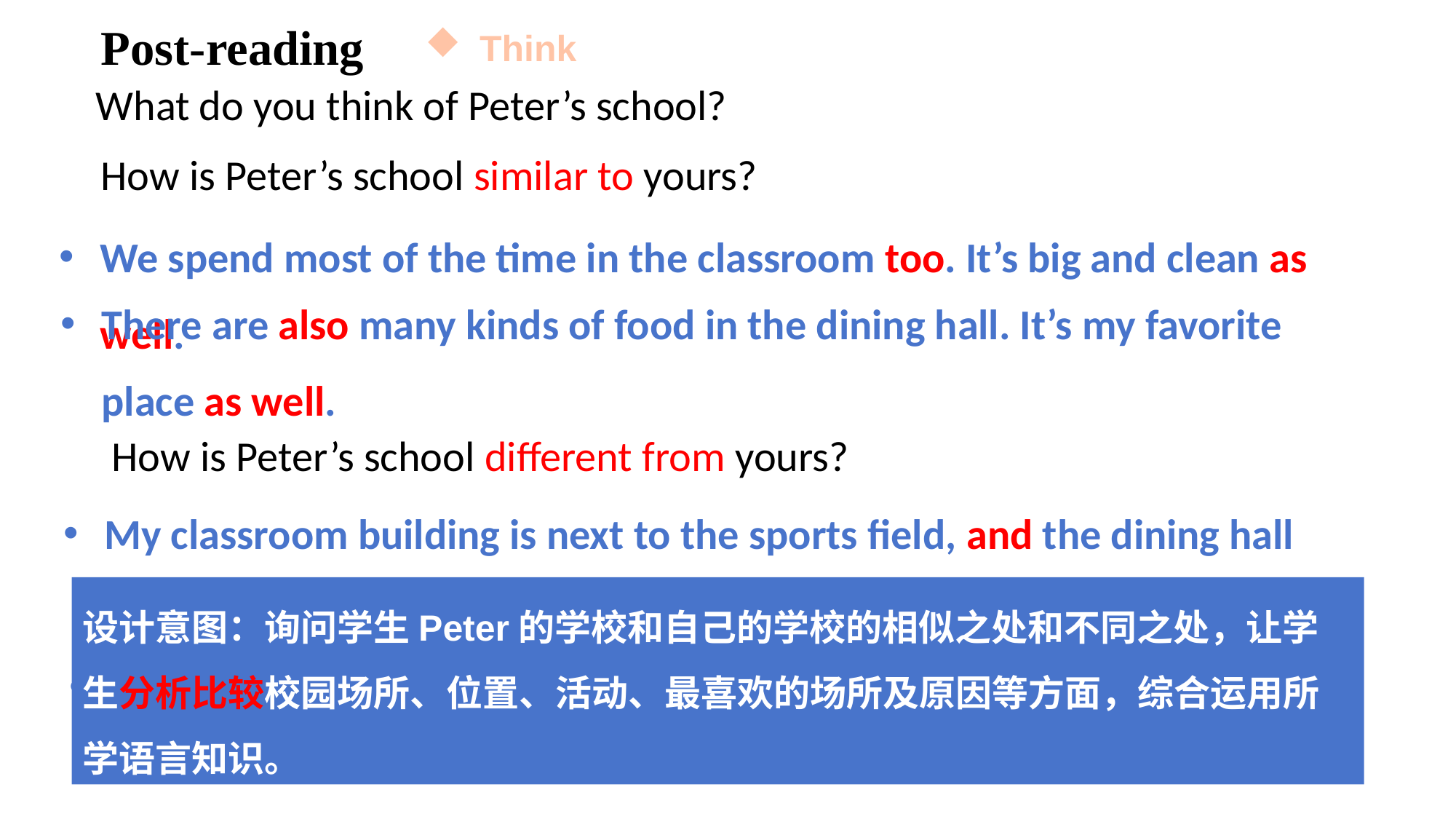

Post-reading
Think
What do you think of Peter’s school?
How is Peter’s school similar to yours?
We spend most of the time in the classroom too. It’s big and clean as well.
There are also many kinds of food in the dining hall. It’s my favorite place as well.
How is Peter’s school different from yours?
My classroom building is next to the sports field, and the dining hall is behind the classroom building.
设计意图：询问学生Peter的学校和自己的学校的相似之处和不同之处，让学生分析比较校园场所、位置、活动、最喜欢的场所及原因等方面，综合运用所学语言知识。
We change seats every two weeks.